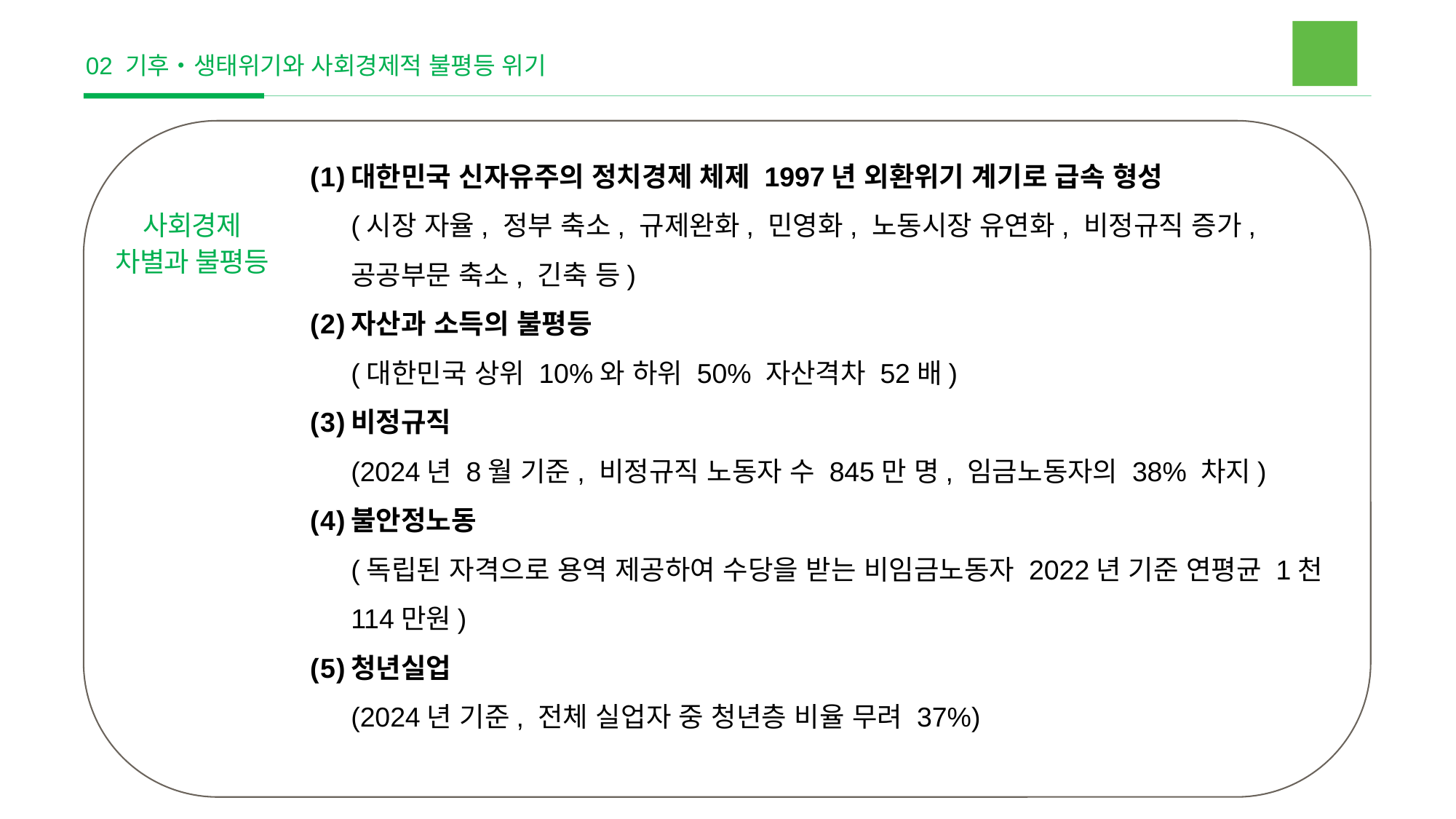

02 기후‧생태위기와 사회경제적 불평등 위기

대한민국 신자유주의 정치경제 체제 1997년 외환위기 계기로 급속 형성
(시장 자율, 정부 축소, 규제완화, 민영화, 노동시장 유연화, 비정규직 증가, 공공부문 축소, 긴축 등)
자산과 소득의 불평등
(대한민국 상위 10%와 하위 50% 자산격차 52배)
비정규직
(2024년 8월 기준, 비정규직 노동자 수 845만 명, 임금노동자의 38% 차지)
불안정노동
(독립된 자격으로 용역 제공하여 수당을 받는 비임금노동자 2022년 기준 연평균 1천 114만원)
청년실업
(2024년 기준, 전체 실업자 중 청년층 비율 무려 37%)
사회경제
차별과 불평등